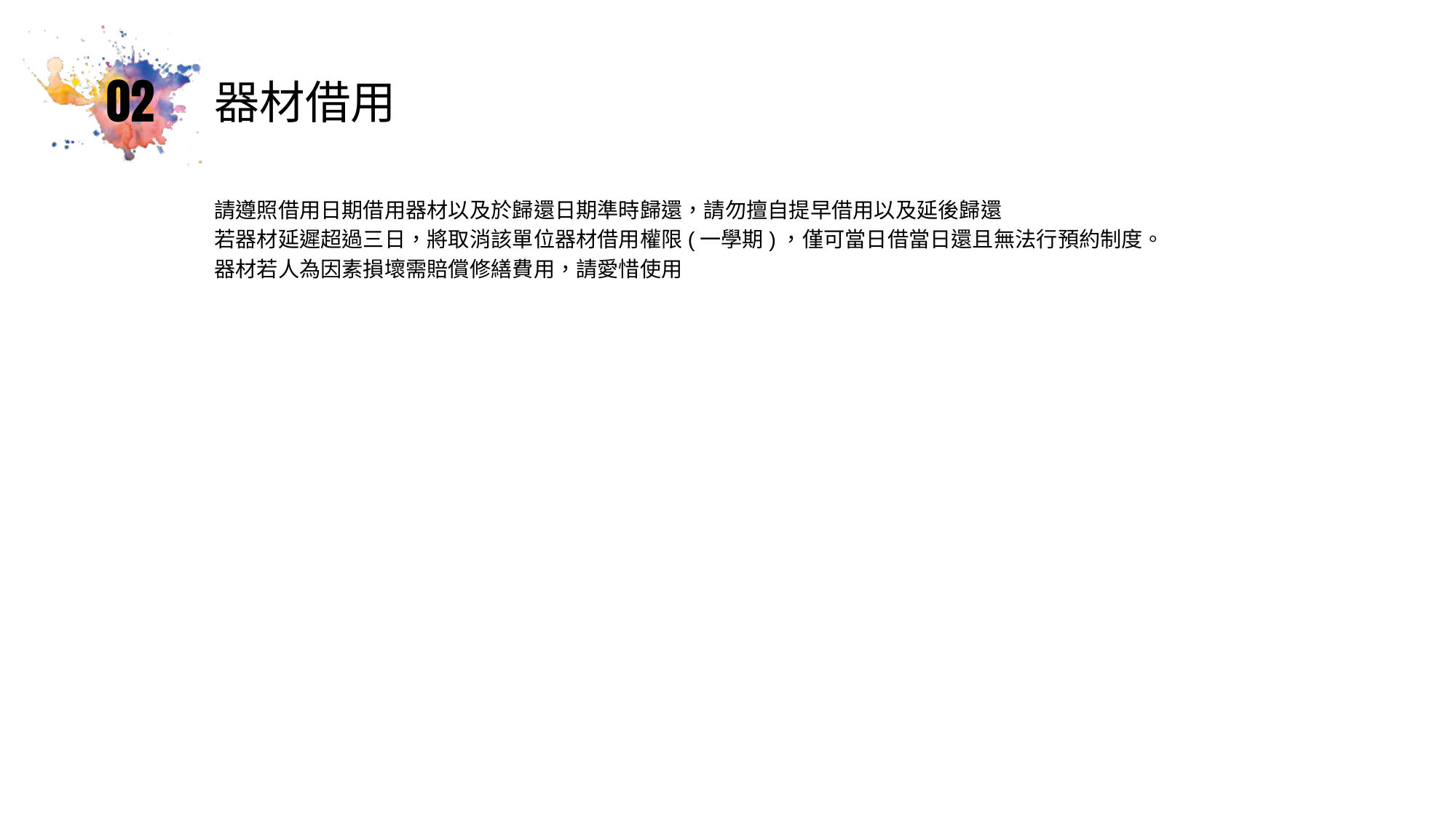

# 器材借用
請遵照借用日期借用器材以及於歸還日期準時歸還，請勿擅自提早借用以及延後歸還
若器材延遲超過三日，將取消該單位器材借用權限(一學期)，僅可當日借當日還且無法行預約制度。
器材若人為因素損壞需賠償修繕費用，請愛惜使用